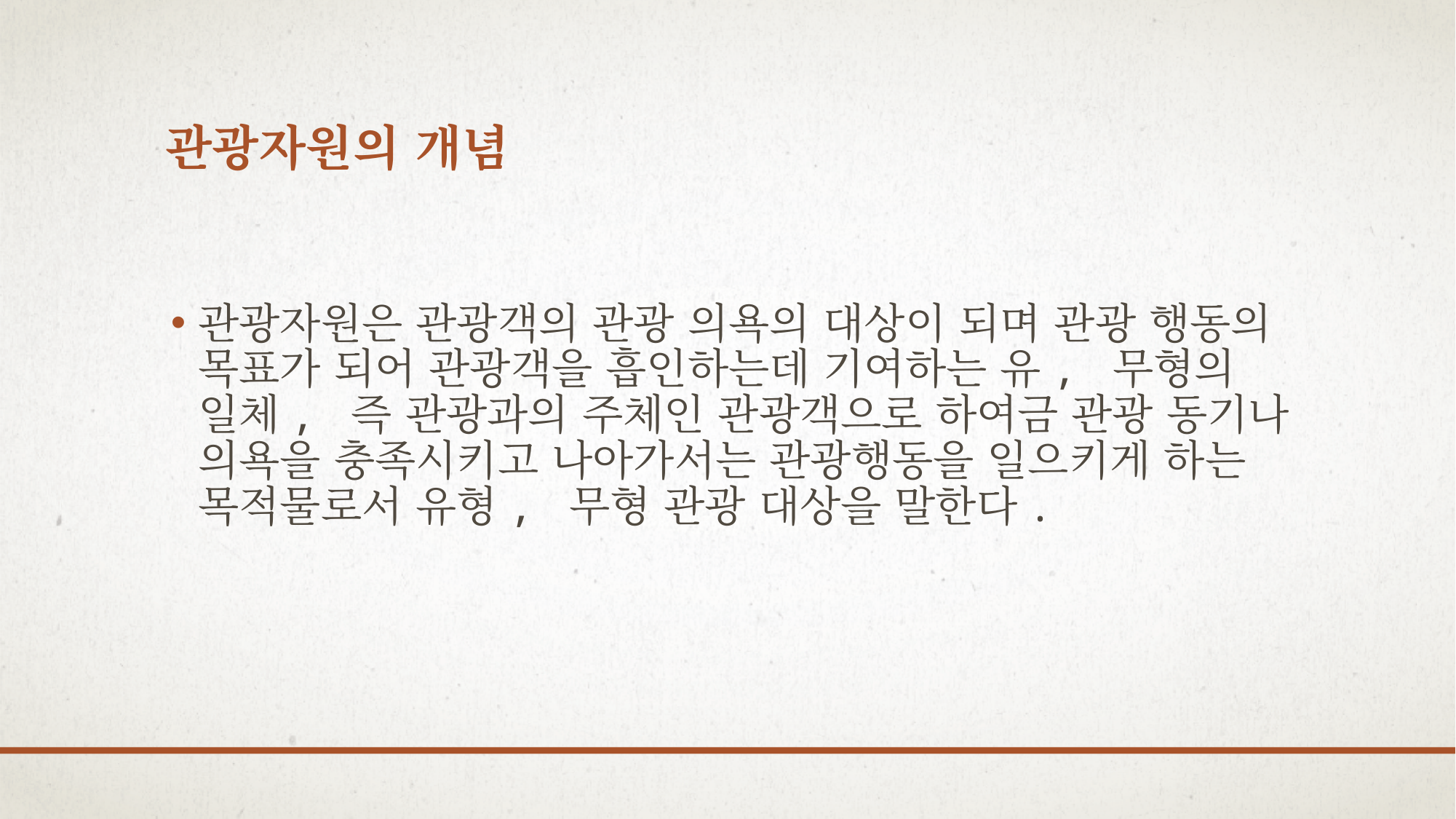

# 관광자원의 개념

관광자원은 관광객의 관광 의욕의 대상이 되며 관광 행동의 목표가 되어 관광객을 흡인하는데 기여하는 유, 무형의 일체, 즉 관광과의 주체인 관광객으로 하여금 관광 동기나 의욕을 충족시키고 나아가서는 관광행동을 일으키게 하는 목적물로서 유형, 무형 관광 대상을 말한다.